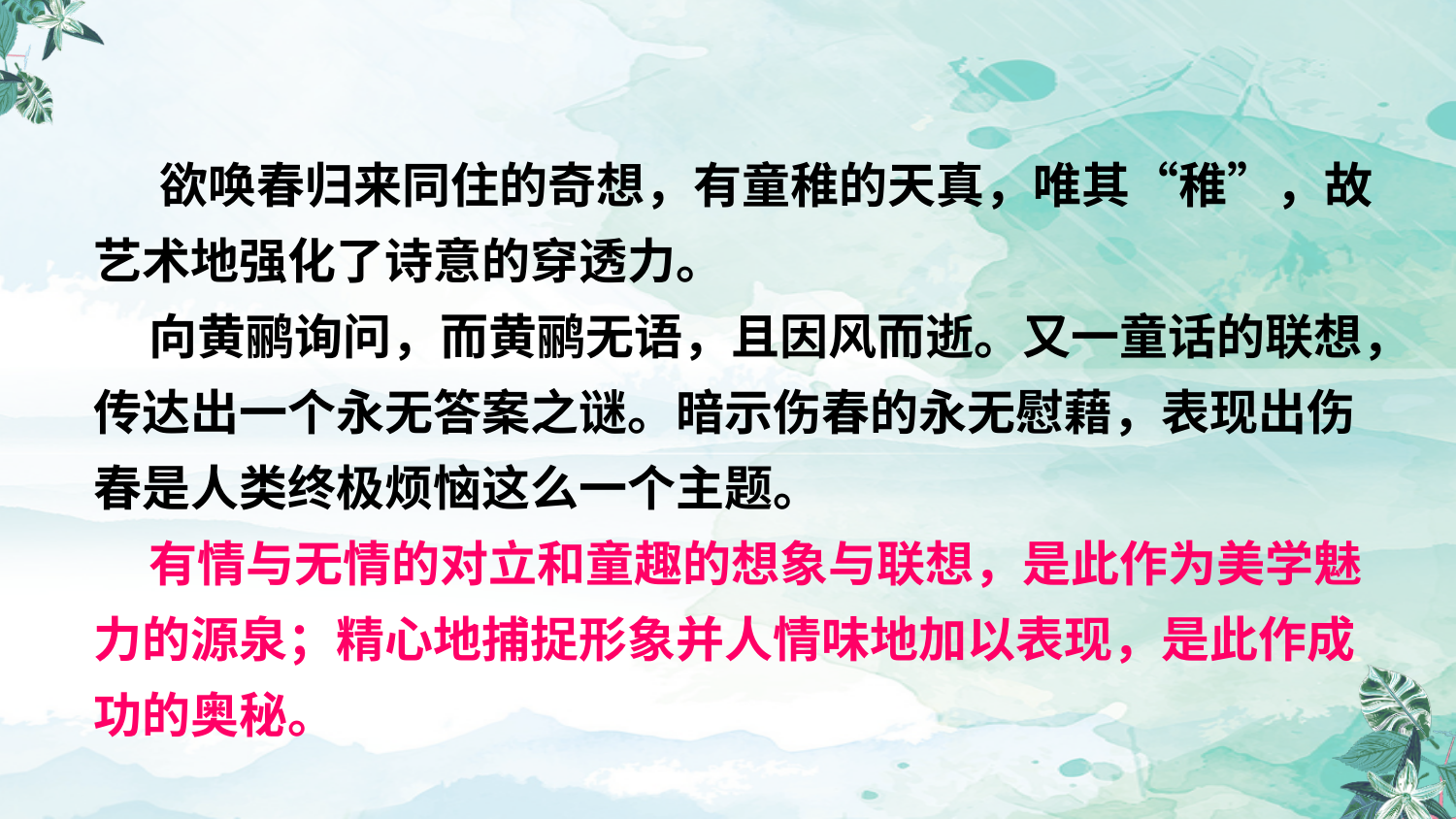

欲唤春归来同住的奇想，有童稚的天真，唯其“稚”，故艺术地强化了诗意的穿透力。
    向黄鹂询问，而黄鹂无语，且因风而逝。又一童话的联想，传达出一个永无答案之谜。暗示伤春的永无慰藉，表现出伤春是人类终极烦恼这么一个主题。
    有情与无情的对立和童趣的想象与联想，是此作为美学魅力的源泉；精心地捕捉形象并人情味地加以表现，是此作成功的奥秘。